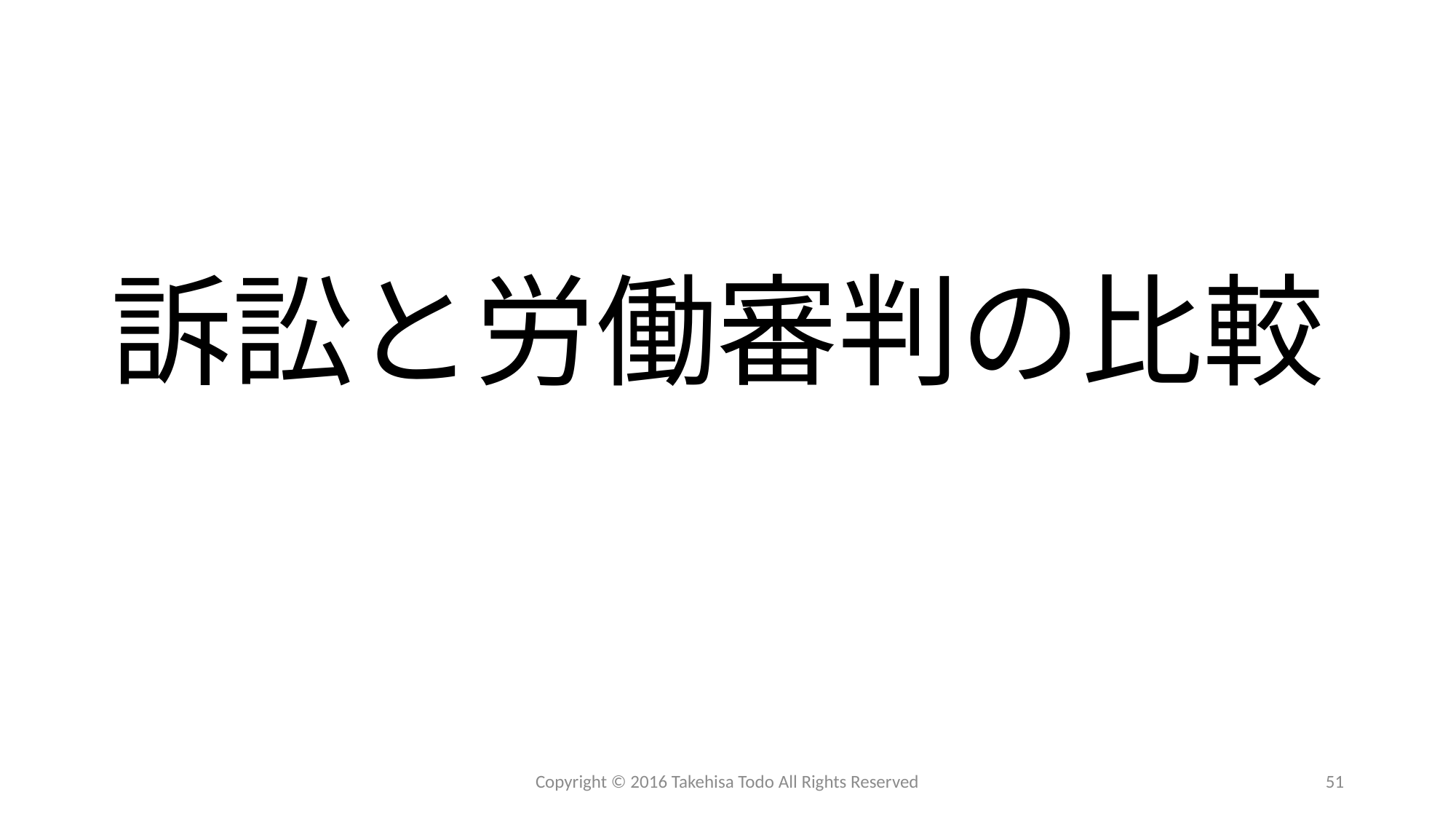

# 訴訟と労働審判の比較
Copyright © 2016 Takehisa Todo All Rights Reserved
51